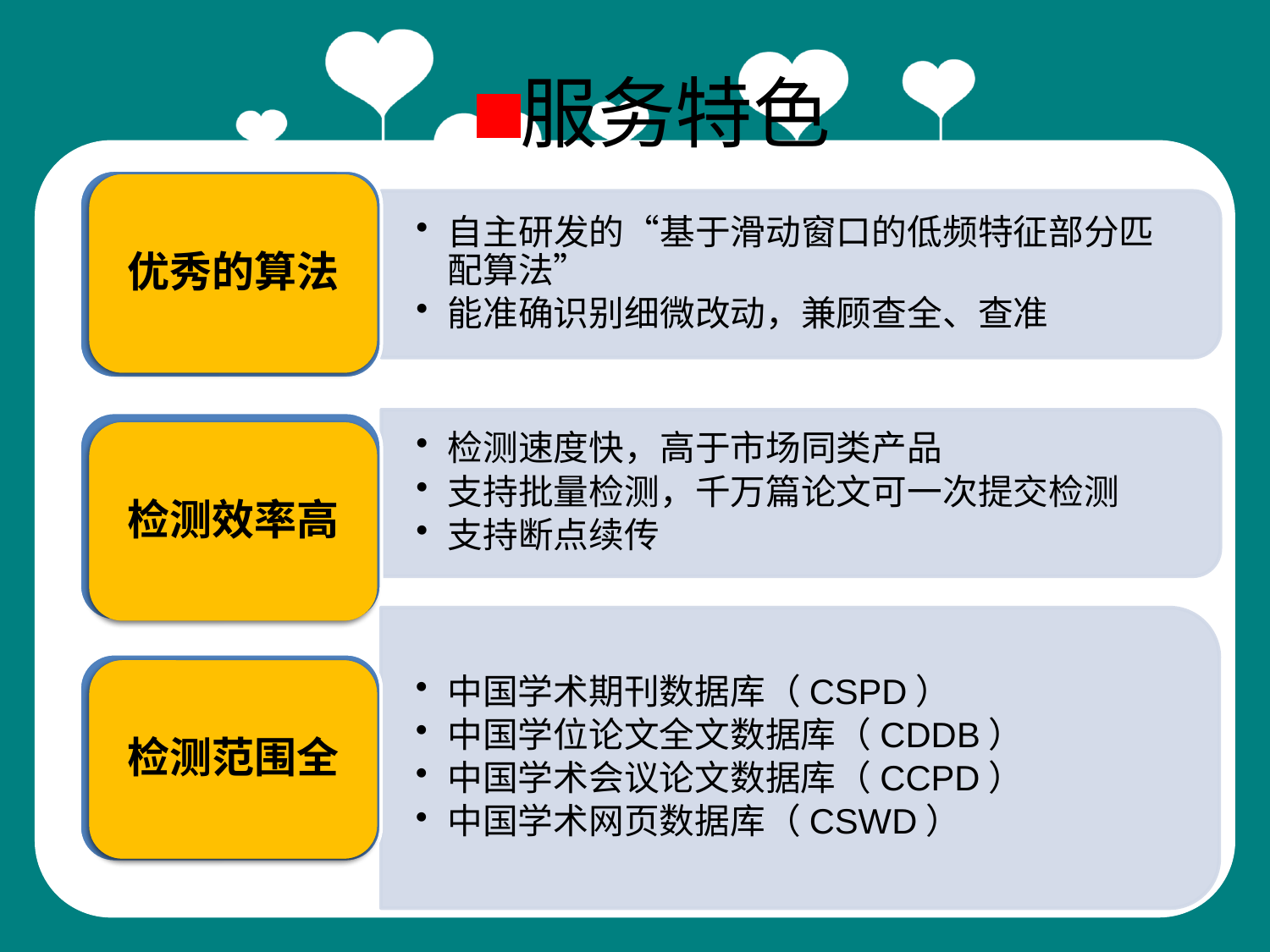

服务特色
自主研发的“基于滑动窗口的低频特征部分匹配算法”
能准确识别细微改动，兼顾查全、查准
优秀的算法
检测速度快，高于市场同类产品
支持批量检测，千万篇论文可一次提交检测
支持断点续传
检测效率高
中国学术期刊数据库（CSPD）
中国学位论文全文数据库（CDDB）
中国学术会议论文数据库（CCPD）
中国学术网页数据库（CSWD）
检测范围全
优秀的算法

检测效率高

检测范围全